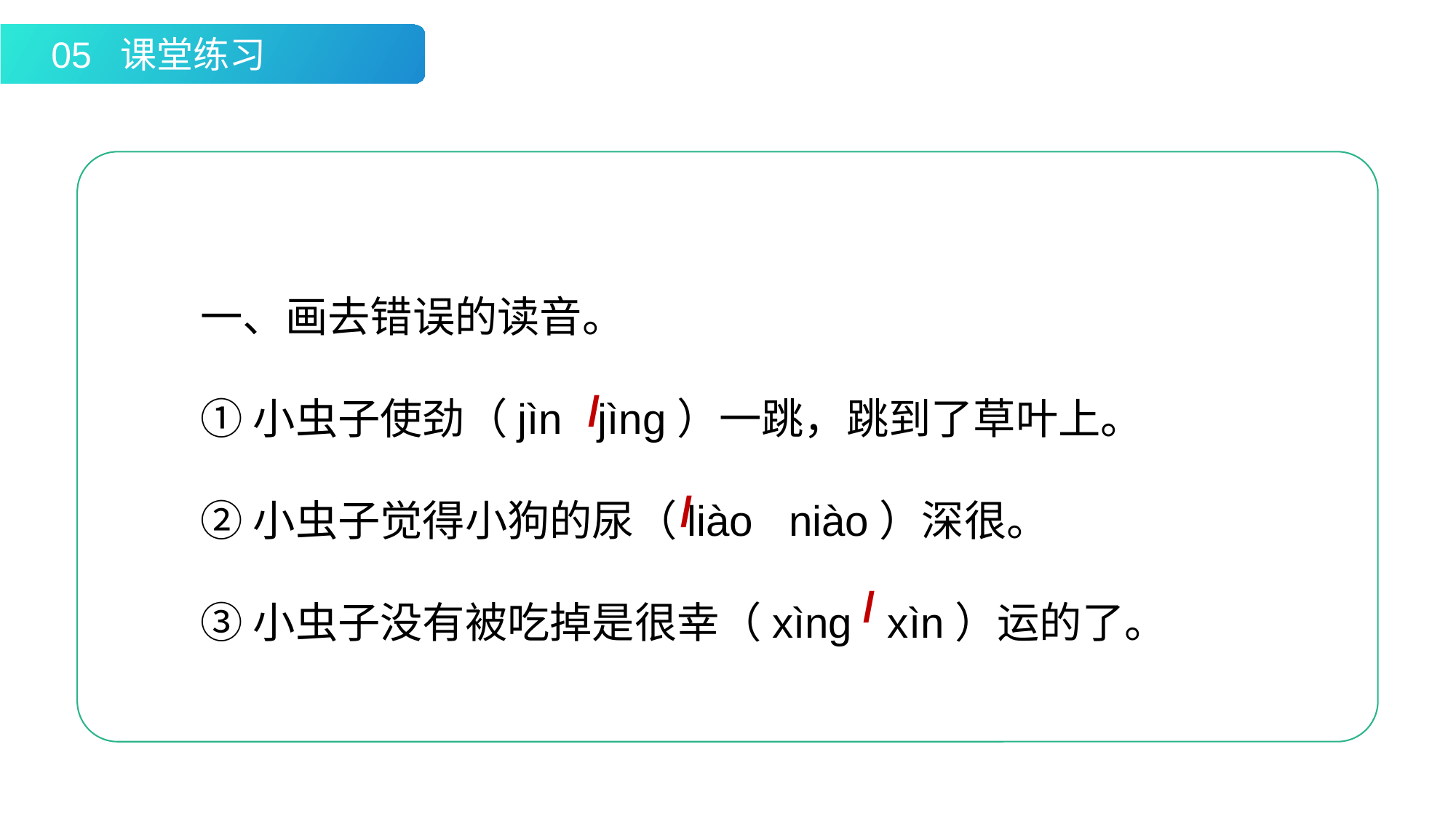

05  课堂练习
一、画去错误的读音。
①小虫子使劲（jìn   jìng）一跳，跳到了草叶上。
②小虫子觉得小狗的尿（liào   niào）深很。
③小虫子没有被吃掉是很幸（xìnɡ   xìn）运的了。
/
/
/